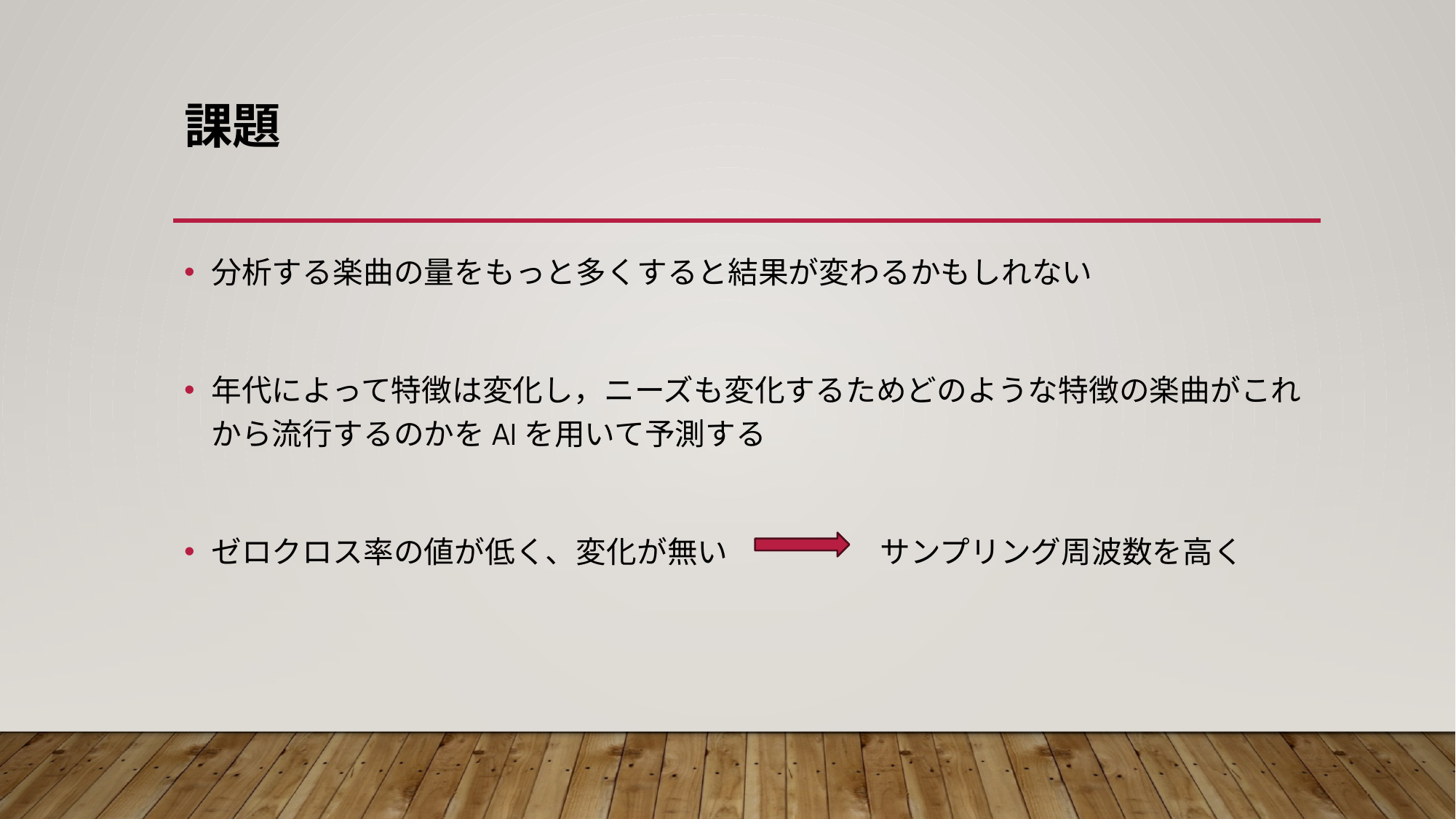

# 課題
分析する楽曲の量をもっと多くすると結果が変わるかもしれない

年代によって特徴は変化し，ニーズも変化するためどのような特徴の楽曲がこれから流行するのかをAIを用いて予測する

ゼロクロス率の値が低く、変化が無い　　　　　サンプリング周波数を高く